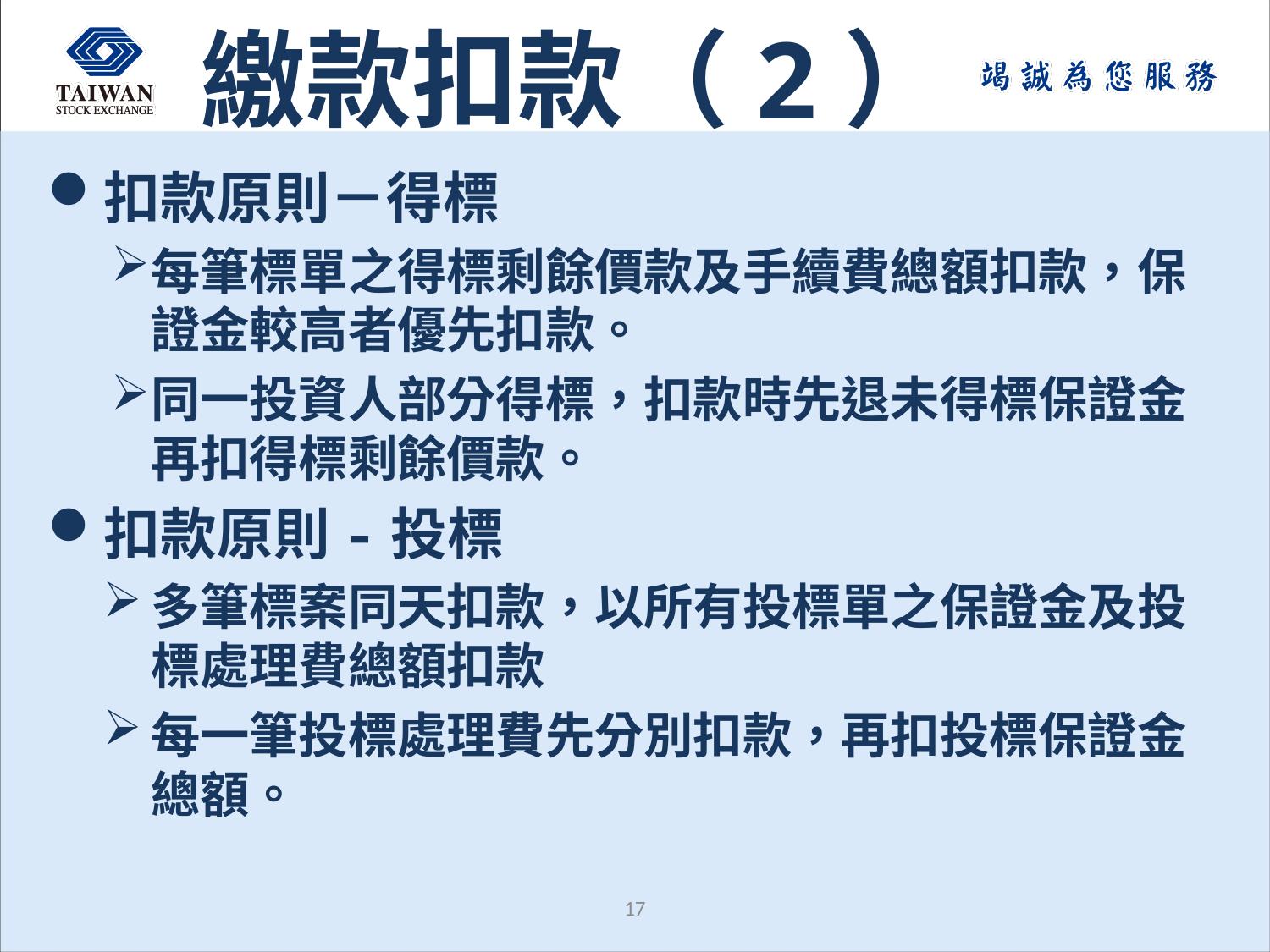

# 繳款扣款（2）
扣款原則－得標
每筆標單之得標剩餘價款及手續費總額扣款，保證金較高者優先扣款。
同一投資人部分得標，扣款時先退未得標保證金再扣得標剩餘價款。
扣款原則-投標
多筆標案同天扣款，以所有投標單之保證金及投標處理費總額扣款
每一筆投標處理費先分別扣款，再扣投標保證金總額。

17